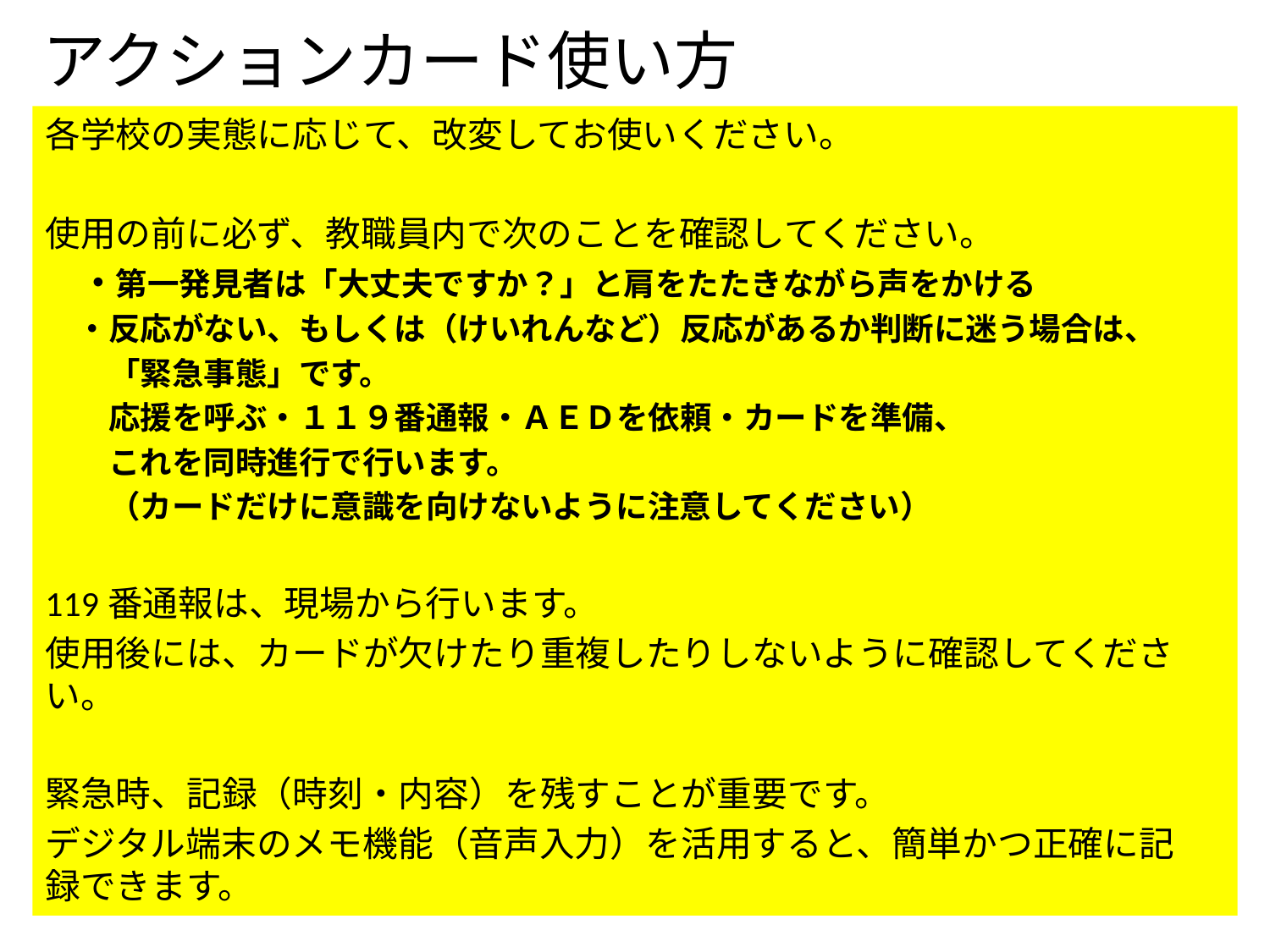

# アクションカード使い方
各学校の実態に応じて、改変してお使いください。

使用の前に必ず、教職員内で次のことを確認してください。
　・第一発見者は「大丈夫ですか？」と肩をたたきながら声をかける
　・反応がない、もしくは（けいれんなど）反応があるか判断に迷う場合は、
　　「緊急事態」です。
　　応援を呼ぶ・１１９番通報・ＡＥＤを依頼・カードを準備、
　　これを同時進行で行います。
　　（カードだけに意識を向けないように注意してください）

119番通報は、現場から行います。
使用後には、カードが欠けたり重複したりしないように確認してください。

緊急時、記録（時刻・内容）を残すことが重要です。
デジタル端末のメモ機能（音声入力）を活用すると、簡単かつ正確に記録できます。